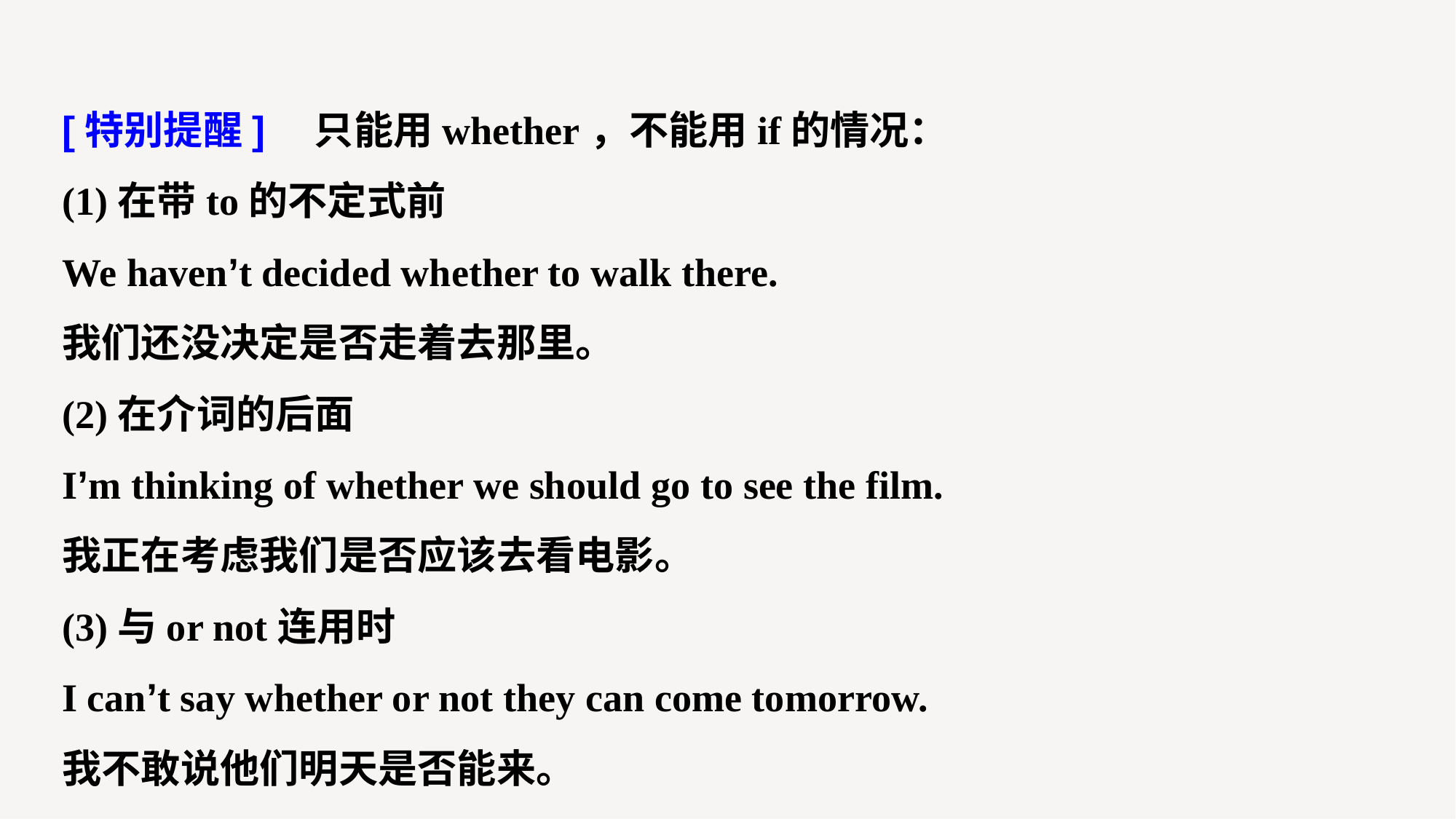

[特别提醒]　只能用whether，不能用if的情况：
(1)在带to的不定式前
We haven’t decided whether to walk there.
我们还没决定是否走着去那里。
(2)在介词的后面
I’m thinking of whether we should go to see the film.
我正在考虑我们是否应该去看电影。
(3)与or not连用时
I can’t say whether or not they can come tomorrow.
我不敢说他们明天是否能来。